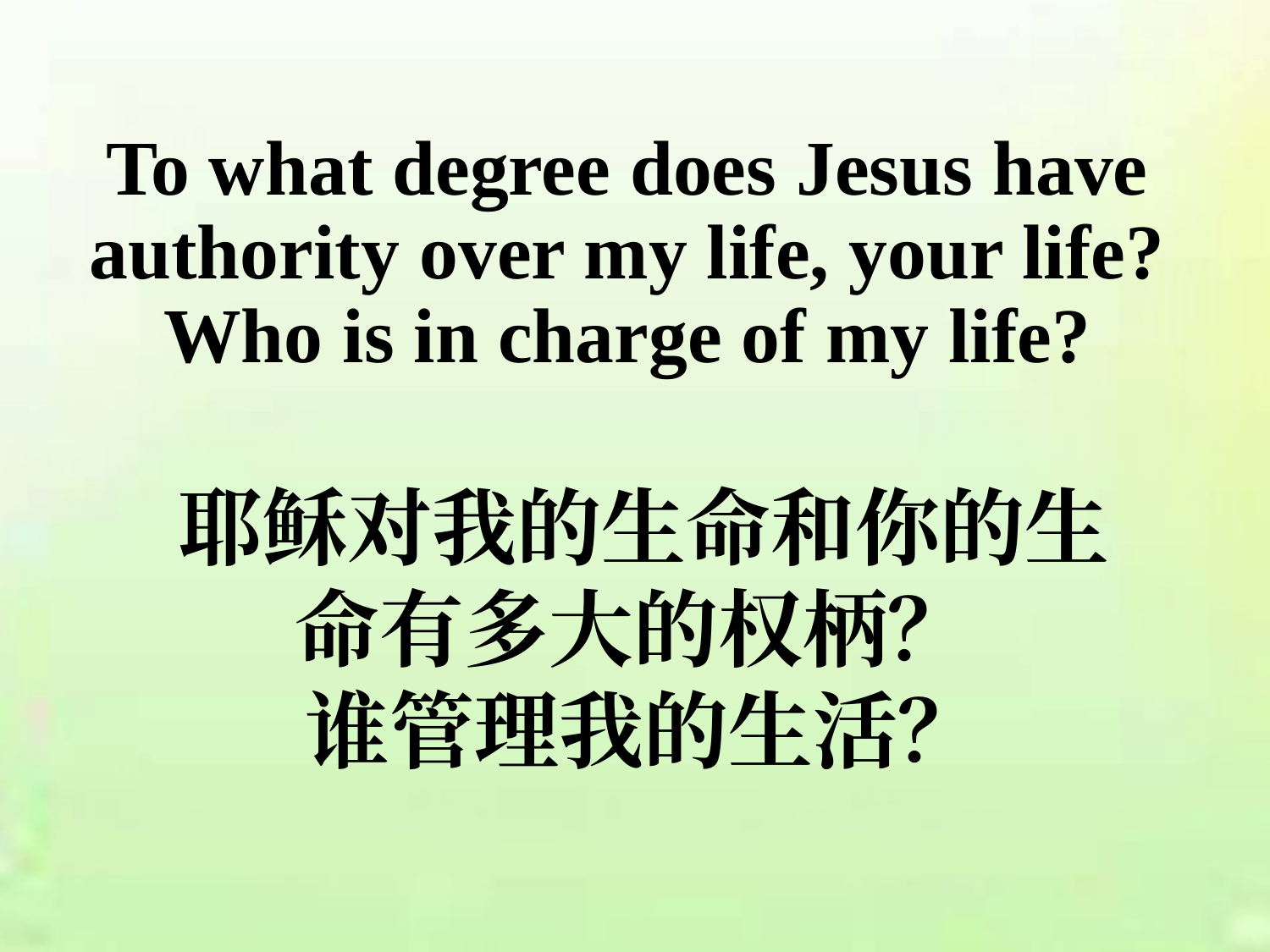

To what degree does Jesus have authority over my life, your life? Who is in charge of my life?
耶稣对我的生命和你的生命有多大的权柄？
谁管理我的生活？